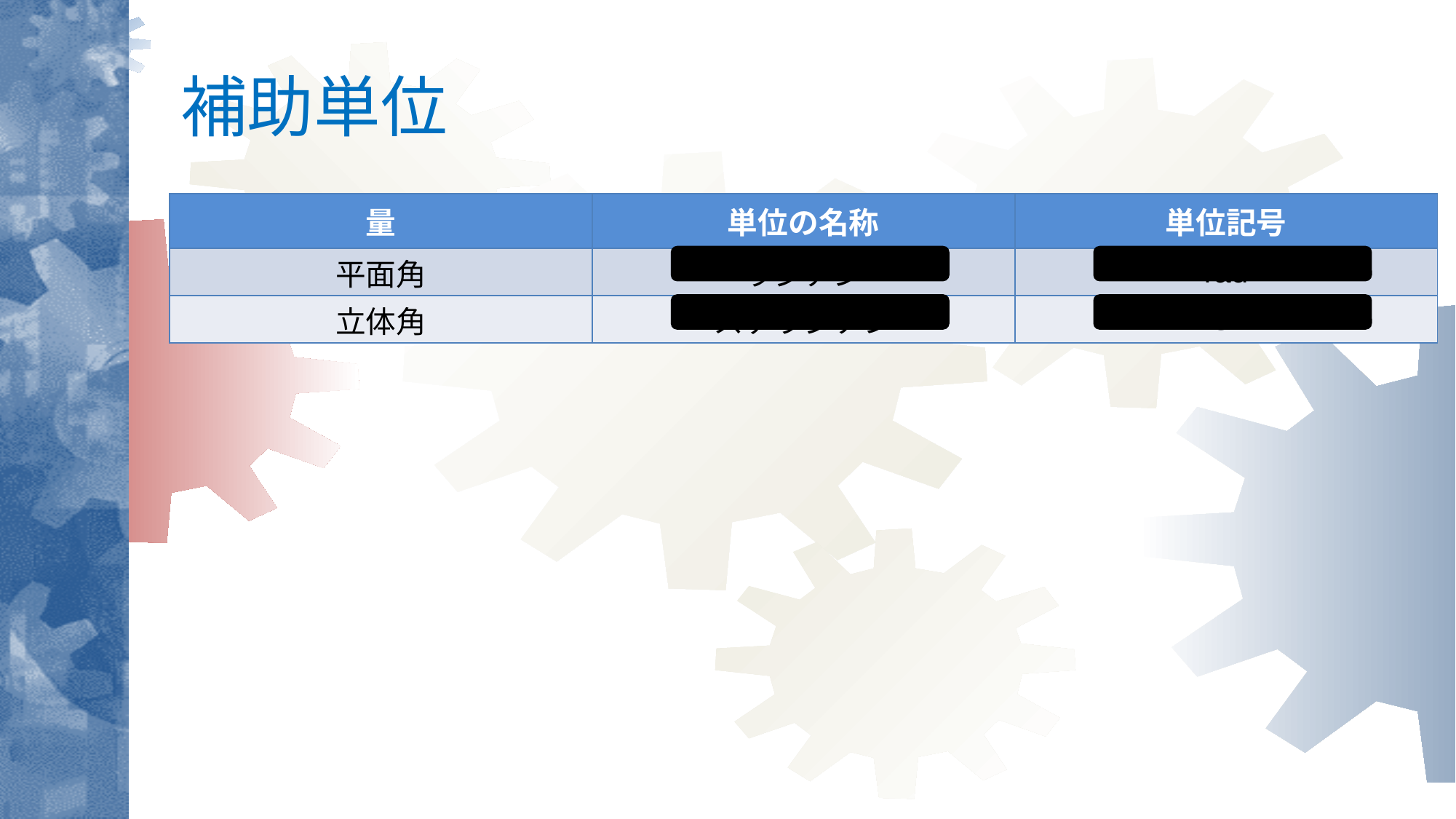

# 補助単位
| 量 | 単位の名称 | 単位記号 |
| --- | --- | --- |
| 平面角 | ラジアン | rad |
| 立体角 | ステラジアン | Sr |